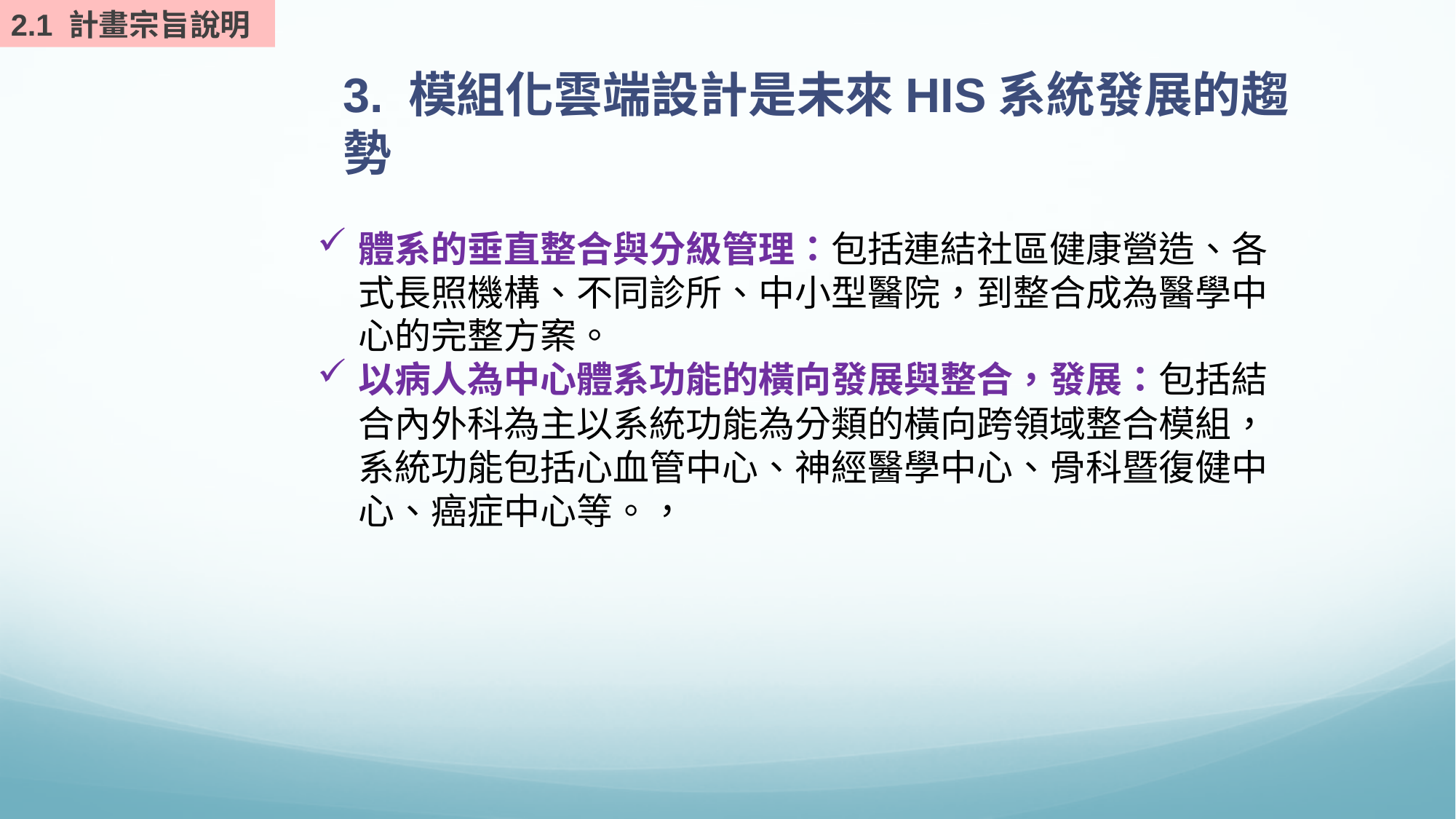

2.1 計畫宗旨說明
3. 模組化雲端設計是未來HIS系統發展的趨勢
體系的垂直整合與分級管理：包括連結社區健康營造、各式長照機構、不同診所、中小型醫院，到整合成為醫學中心的完整方案。
以病人為中心體系功能的橫向發展與整合，發展：包括結合內外科為主以系統功能為分類的橫向跨領域整合模組，系統功能包括心血管中心、神經醫學中心、骨科暨復健中心、癌症中心等。，